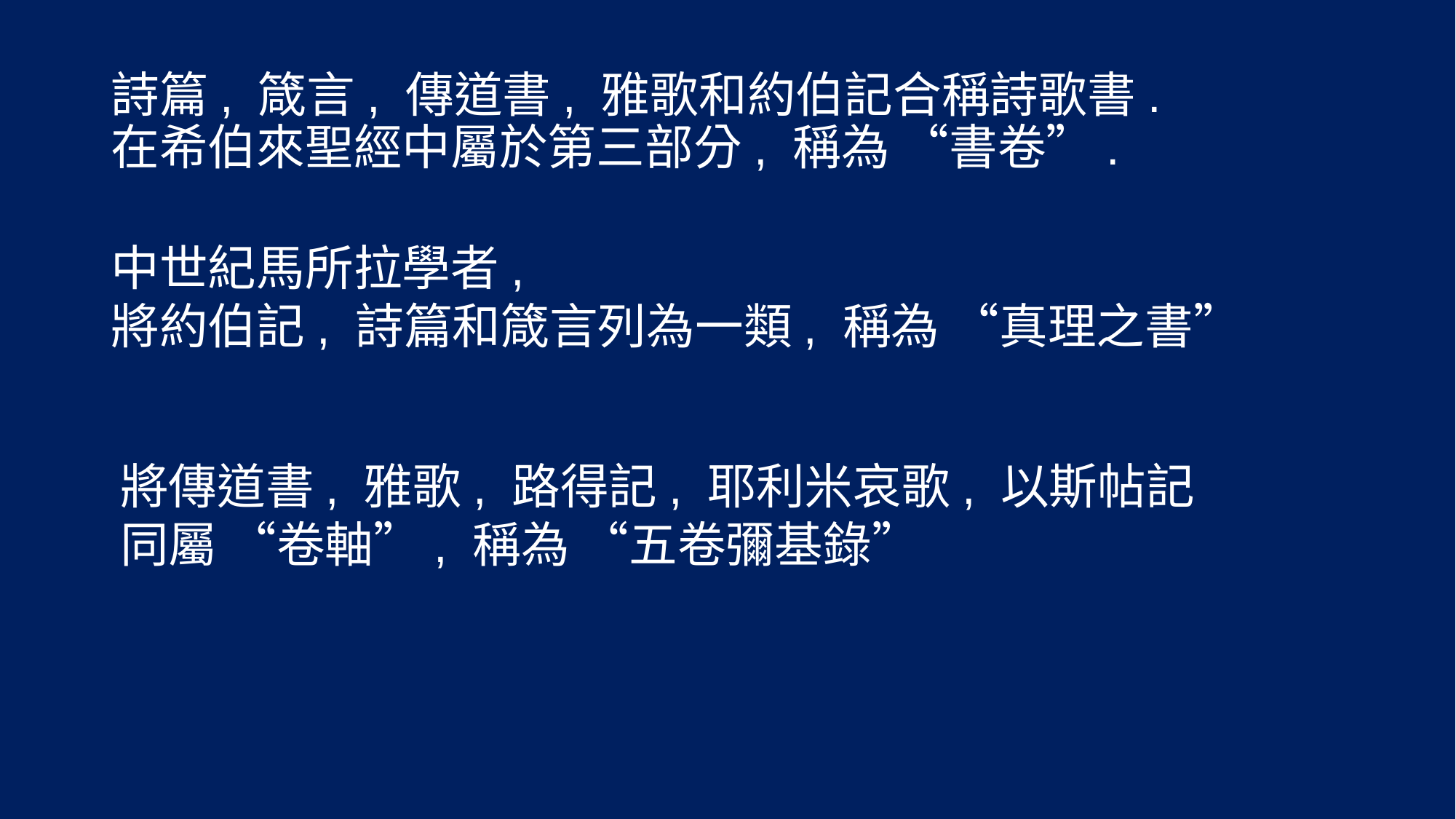

# 詩篇, 箴言, 傳道書, 雅歌和約伯記合稱詩歌書. 在希伯來聖經中屬於第三部分, 稱為 “書卷”.
中世紀馬所拉學者,
將約伯記, 詩篇和箴言列為一類, 稱為 “真理之書”

將傳道書, 雅歌, 路得記, 耶利米哀歌, 以斯帖記
同屬 “卷軸”, 稱為 “五卷彌基錄”